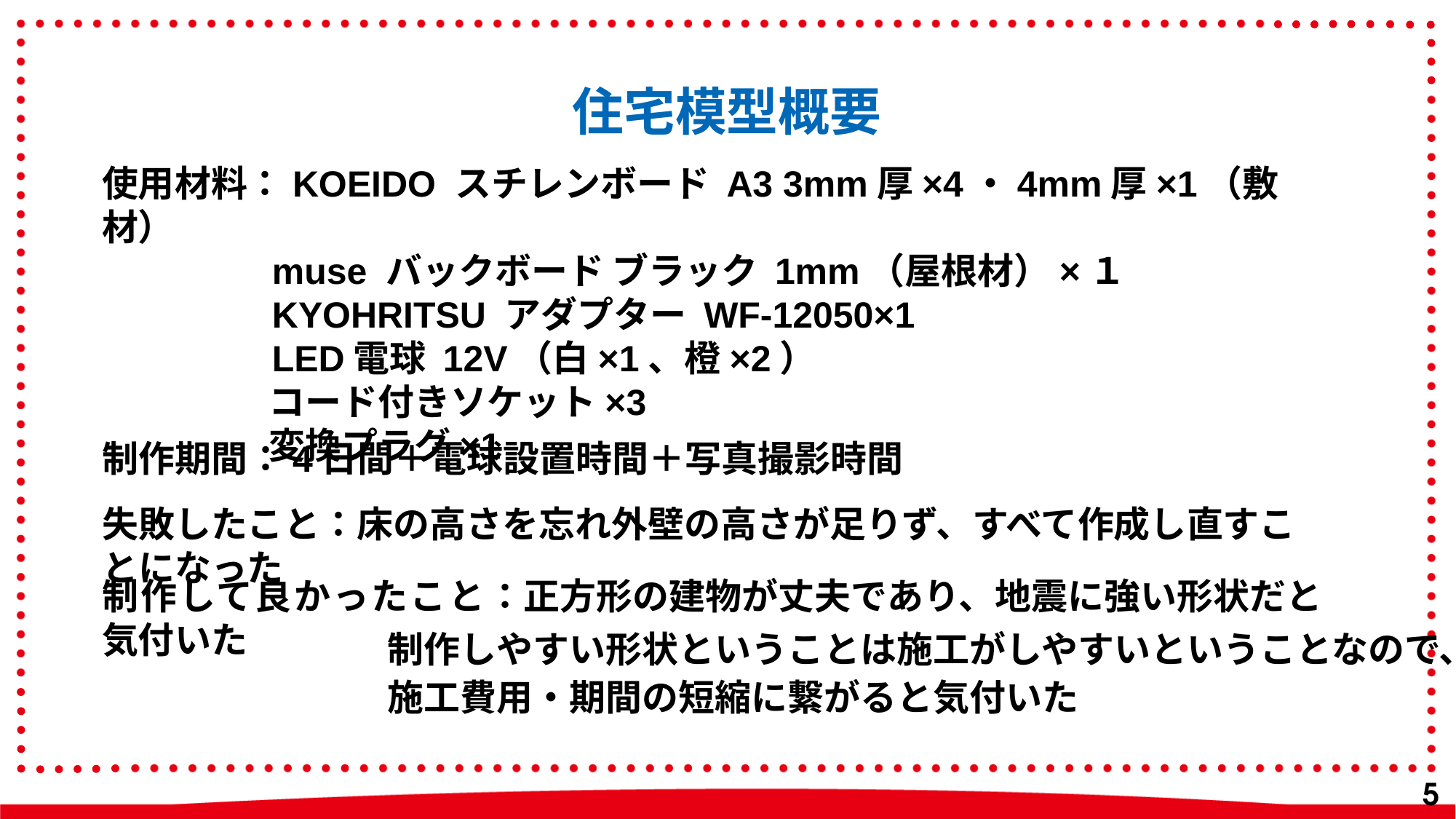

住宅模型概要

使用材料：KOEIDO スチレンボード A3 3mm厚×4・4mm厚×1（敷材）
	      muse バックボード ブラック 1mm（屋根材）×１
	      KYOHRITSU アダプター WF-12050×1
	      LED電球 12V（白×1、橙×2）
	      コード付きソケット×3
	      変換プラグ×1

制作期間：4日間＋電球設置時間＋写真撮影時間
失敗したこと：床の高さを忘れ外壁の高さが足りず、すべて作成し直すことになった
制作して良かったこと：正方形の建物が丈夫であり、地震に強い形状だと気付いた
制作しやすい形状ということは施工がしやすいということなので、
施工費用・期間の短縮に繋がると気付いた

57